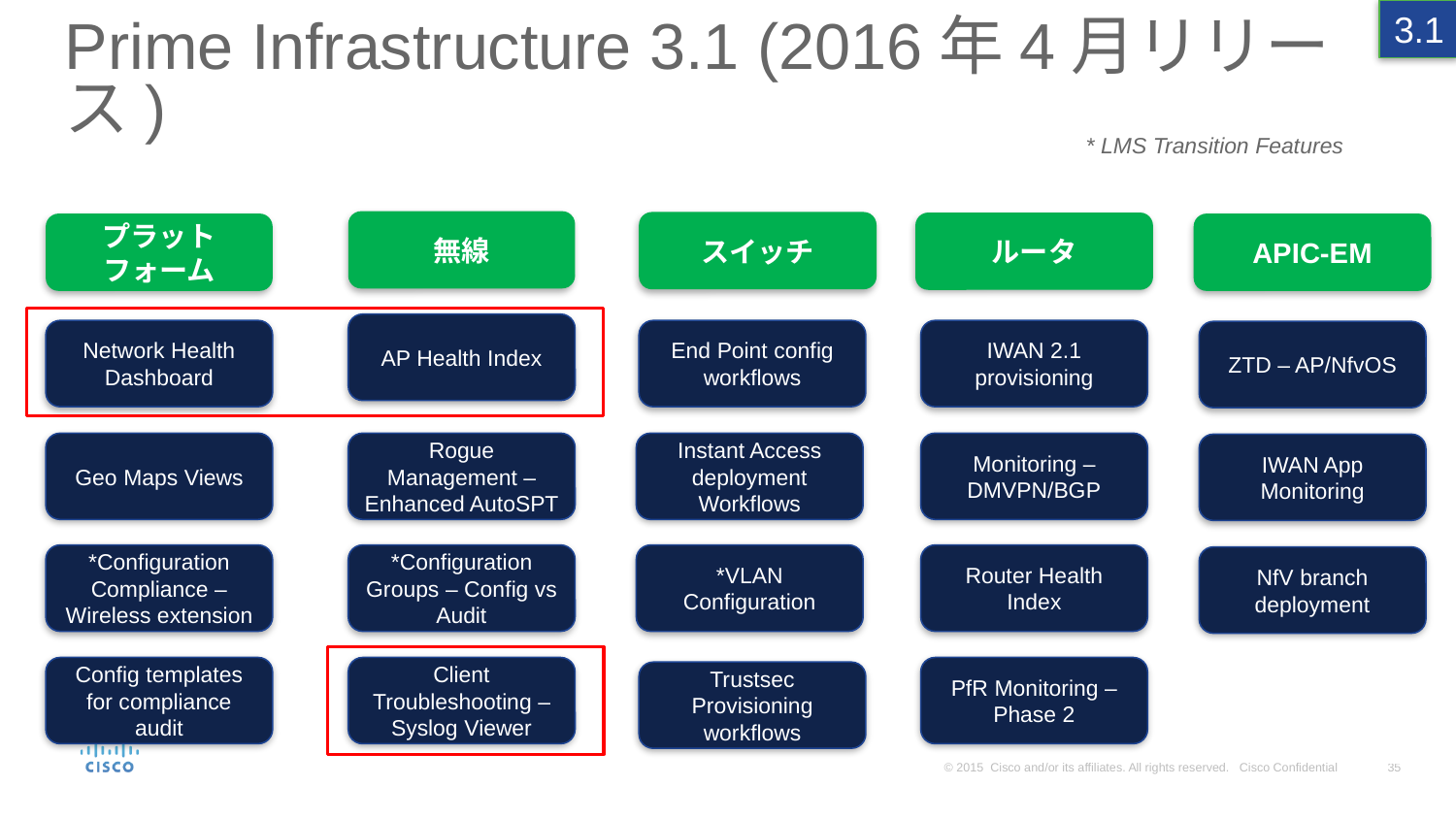

3.1
# Prime Infrastructure 3.1 (2016年4月リリース)
* LMS Transition Features
無線
スイッチ
ルータ
プラットフォーム
APIC-EM

AP Health Index
Network Health Dashboard
End Point config workflows
IWAN 2.1 provisioning
ZTD – AP/NfvOS
Geo Maps Views
Rogue Management – Enhanced AutoSPT
Instant Access deployment Workflows
Monitoring – DMVPN/BGP
IWAN App Monitoring
*Configuration Compliance – Wireless extension
*Configuration Groups – Config vs Audit
*VLAN Configuration
Router Health Index
NfV branch deployment

Config templates for compliance audit
Client Troubleshooting – Syslog Viewer
PfR Monitoring – Phase 2
Trustsec Provisioning workflows